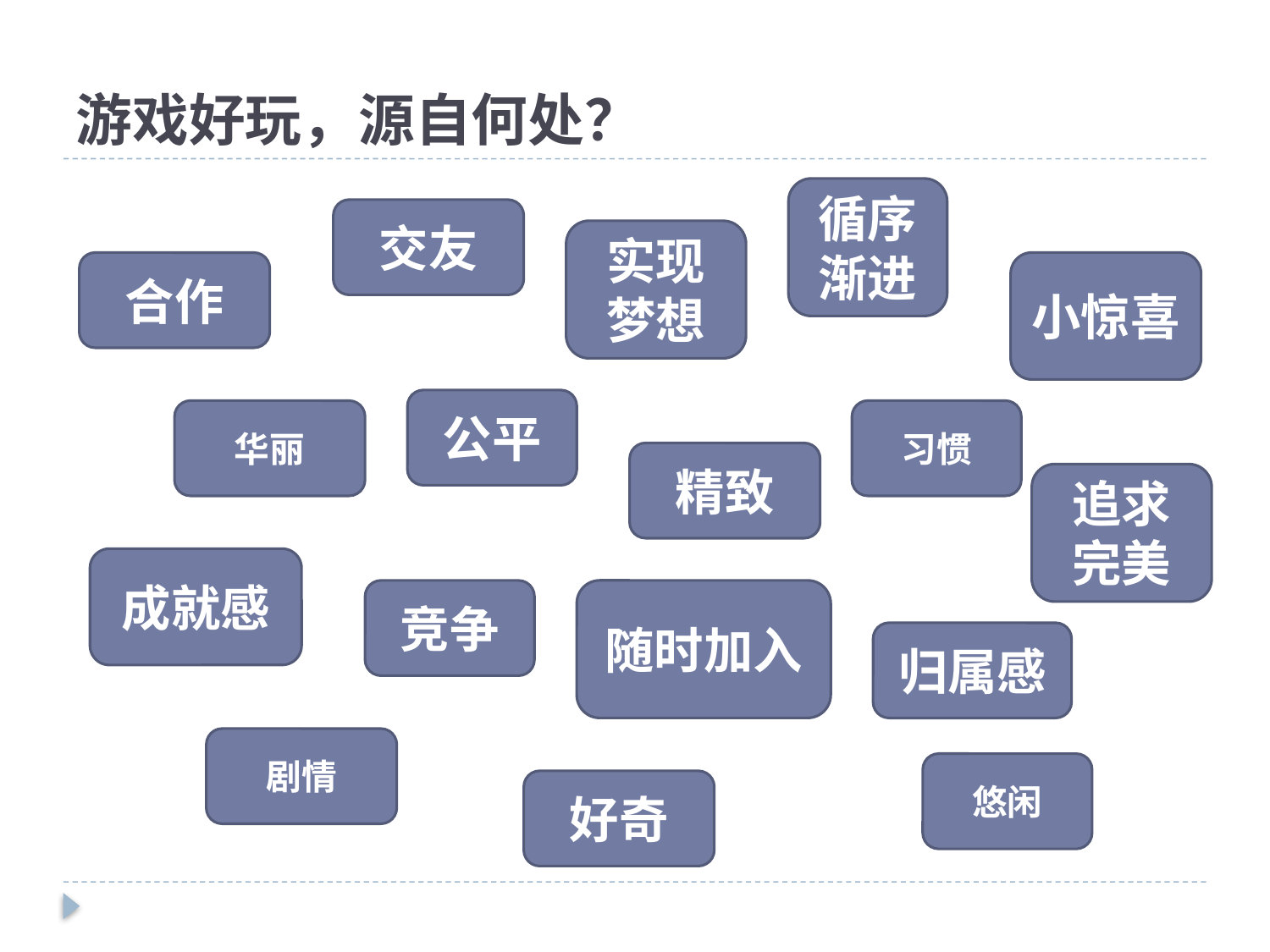

# 游戏好玩，源自何处？
循序渐进
交友
实现梦想
合作
小惊喜
公平
华丽
习惯
精致
追求完美
成就感
竞争
随时加入
归属感
剧情
悠闲
好奇